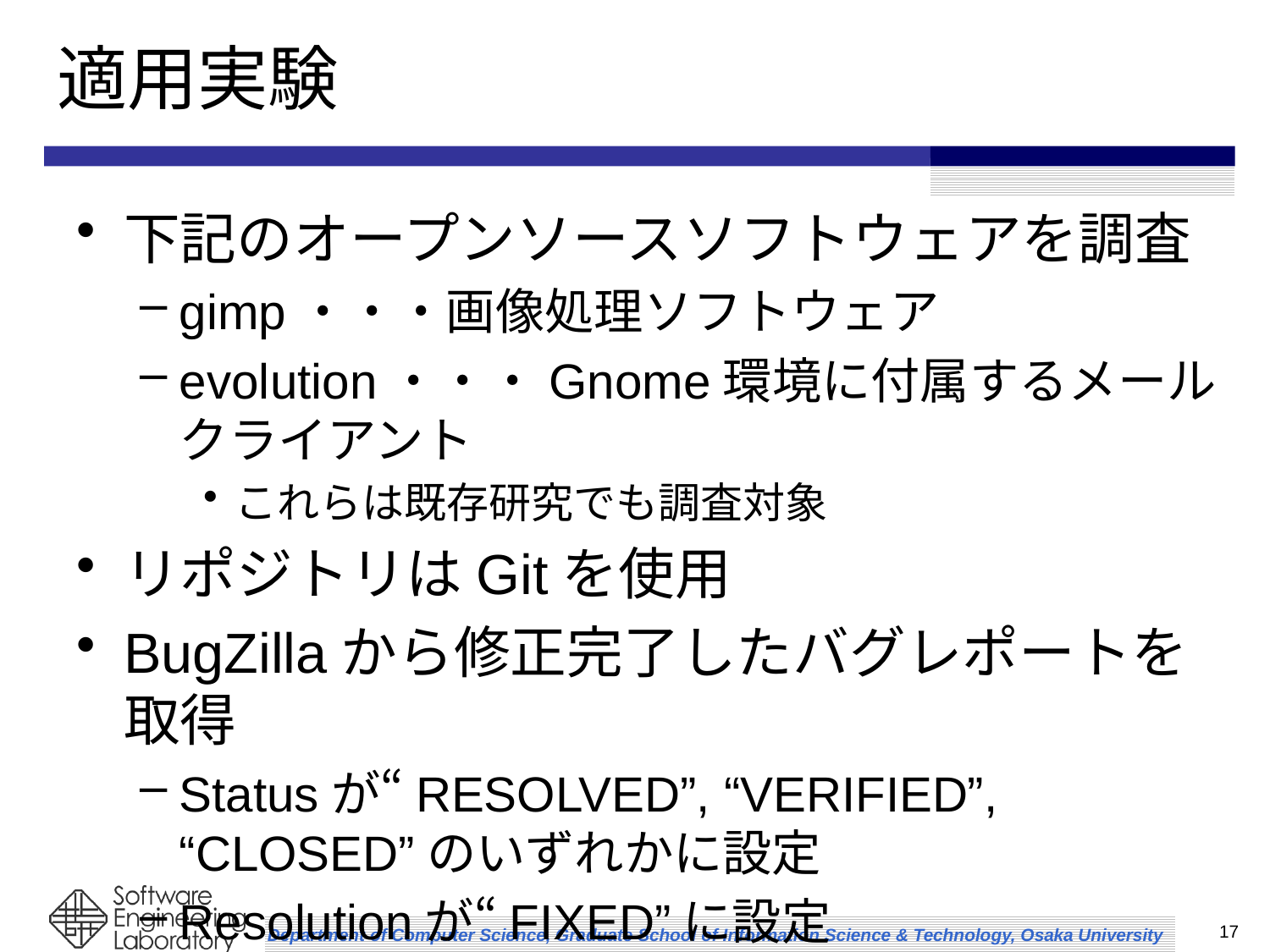

# 適用実験
下記のオープンソースソフトウェアを調査
gimp・・・画像処理ソフトウェア
evolution・・・Gnome環境に付属するメールクライアント
これらは既存研究でも調査対象
リポジトリはGitを使用
BugZillaから修正完了したバグレポートを取得
Statusが“RESOLVED”, “VERIFIED”,  “CLOSED”のいずれかに設定
Resolutionが“FIXED”に設定
17